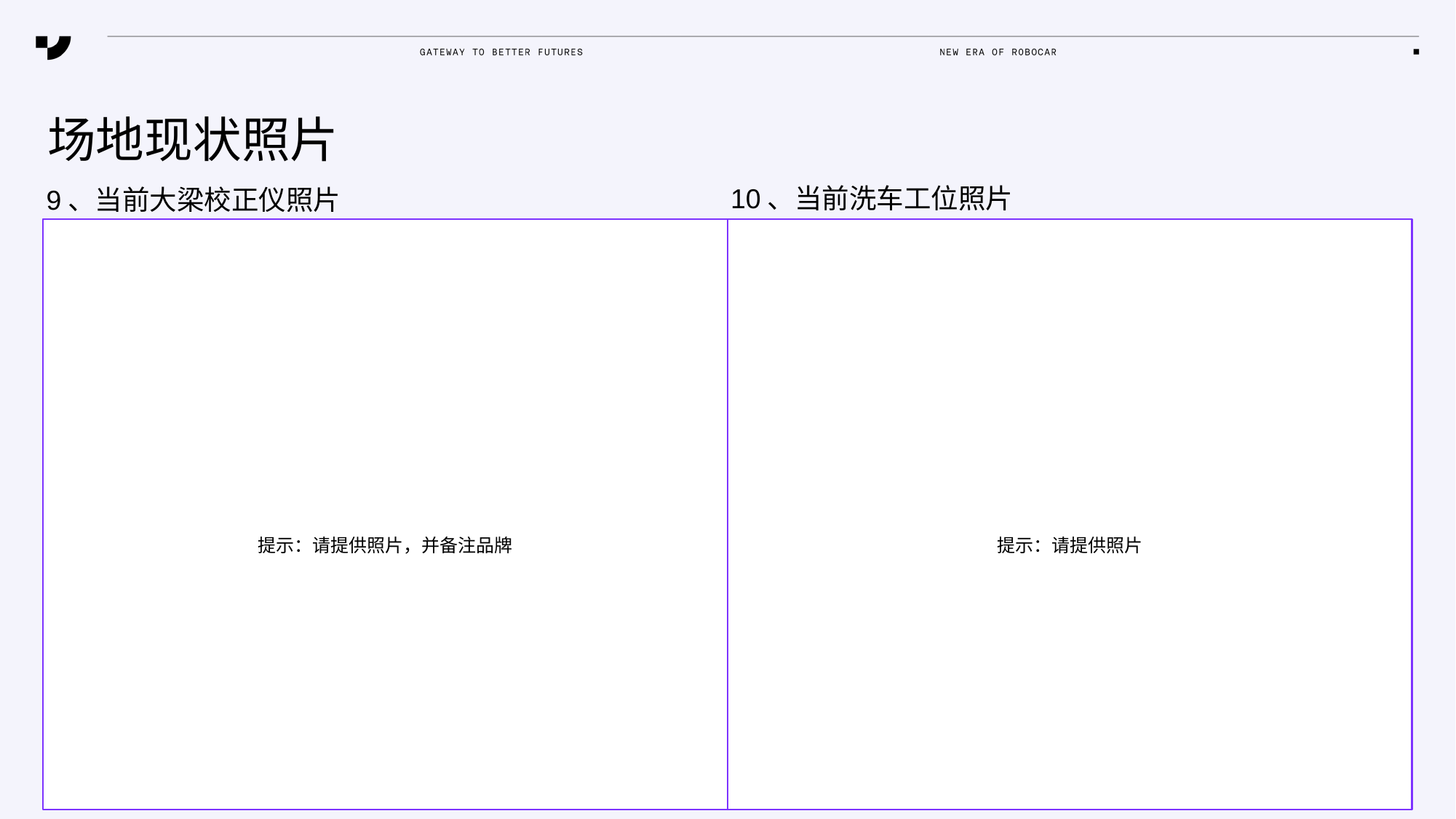

场地现状照片
10、当前洗车工位照片
9、当前大梁校正仪照片

提示：请提供照片
提示：请提供照片，并备注品牌